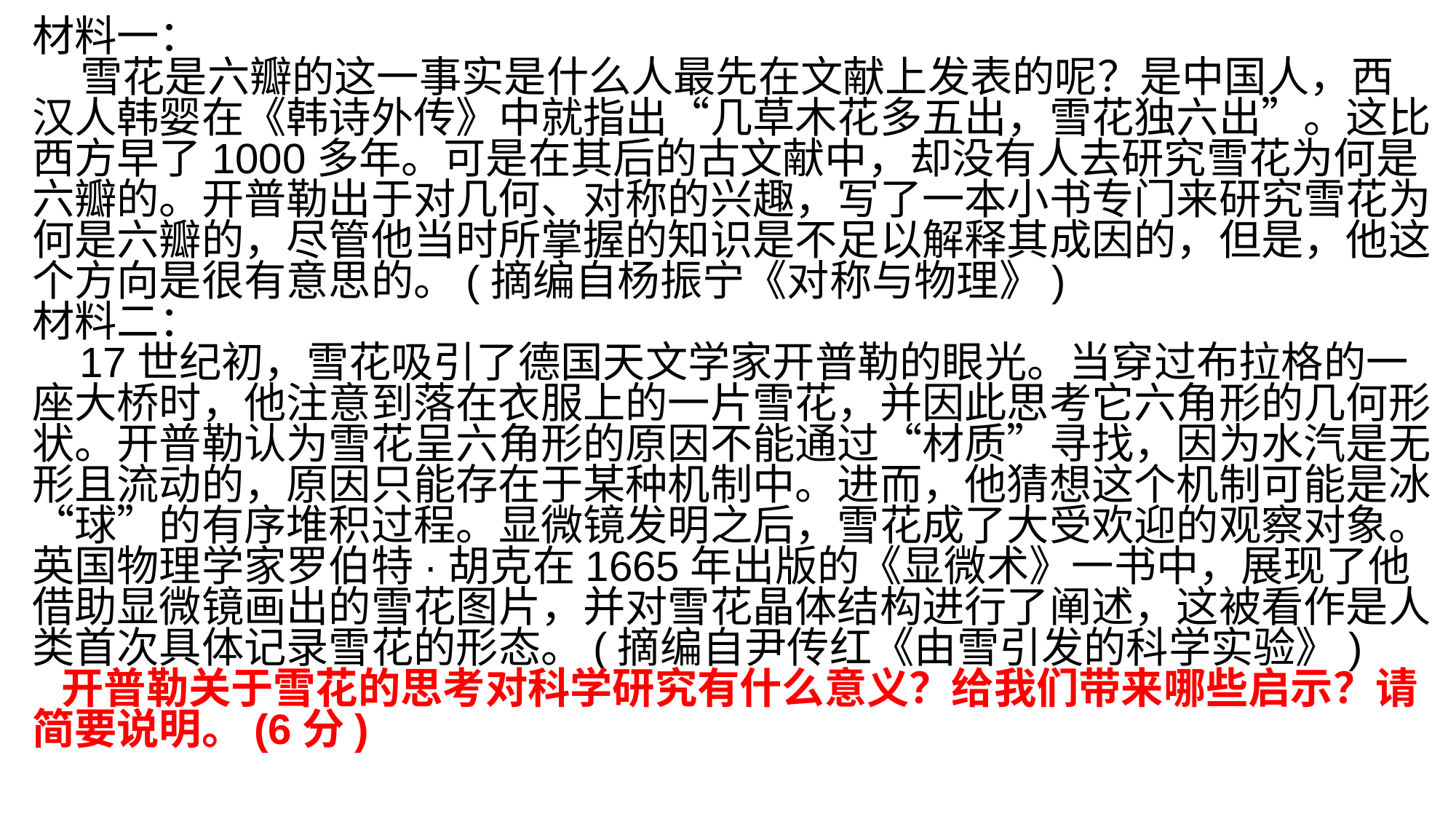

材料一：
    雪花是六瓣的这一事实是什么人最先在文献上发表的呢？是中国人，西汉人韩婴在《韩诗外传》中就指出“几草木花多五出，雪花独六出”。这比西方早了1000多年。可是在其后的古文献中，却没有人去研究雪花为何是六瓣的。开普勒出于对几何、对称的兴趣，写了一本小书专门来研究雪花为何是六瓣的，尽管他当时所掌握的知识是不足以解释其成因的，但是，他这个方向是很有意思的。(摘编自杨振宁《对称与物理》)
材料二：
    17世纪初，雪花吸引了德国天文学家开普勒的眼光。当穿过布拉格的一座大桥时，他注意到落在衣服上的一片雪花，并因此思考它六角形的几何形状。开普勒认为雪花呈六角形的原因不能通过“材质”寻找，因为水汽是无形且流动的，原因只能存在于某种机制中。进而，他猜想这个机制可能是冰“球”的有序堆积过程。显微镜发明之后，雪花成了大受欢迎的观察对象。英国物理学家罗伯特·胡克在1665年出版的《显微术》一书中，展现了他借助显微镜画出的雪花图片，并对雪花晶体结构进行了阐述，这被看作是人类首次具体记录雪花的形态。(摘编自尹传红《由雪引发的科学实验》)
  开普勒关于雪花的思考对科学研究有什么意义？给我们带来哪些启示？请简要说明。(6分)